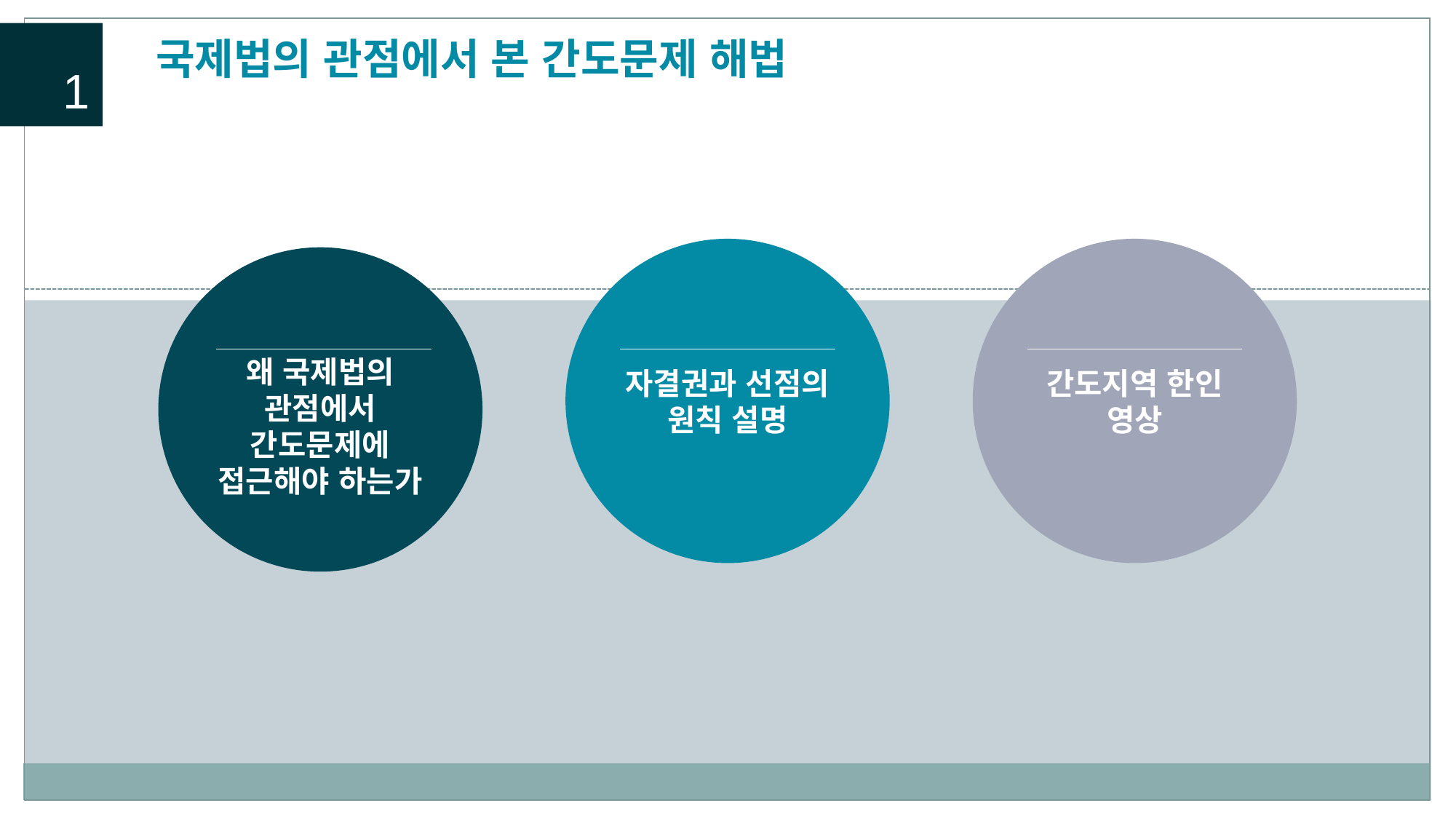

국제법의 관점에서 본 간도문제 해법
1
자결권과 선점의 원칙 설명
간도지역 한인 영상

왜 국제법의 관점에서 간도문제에 접근해야 하는가